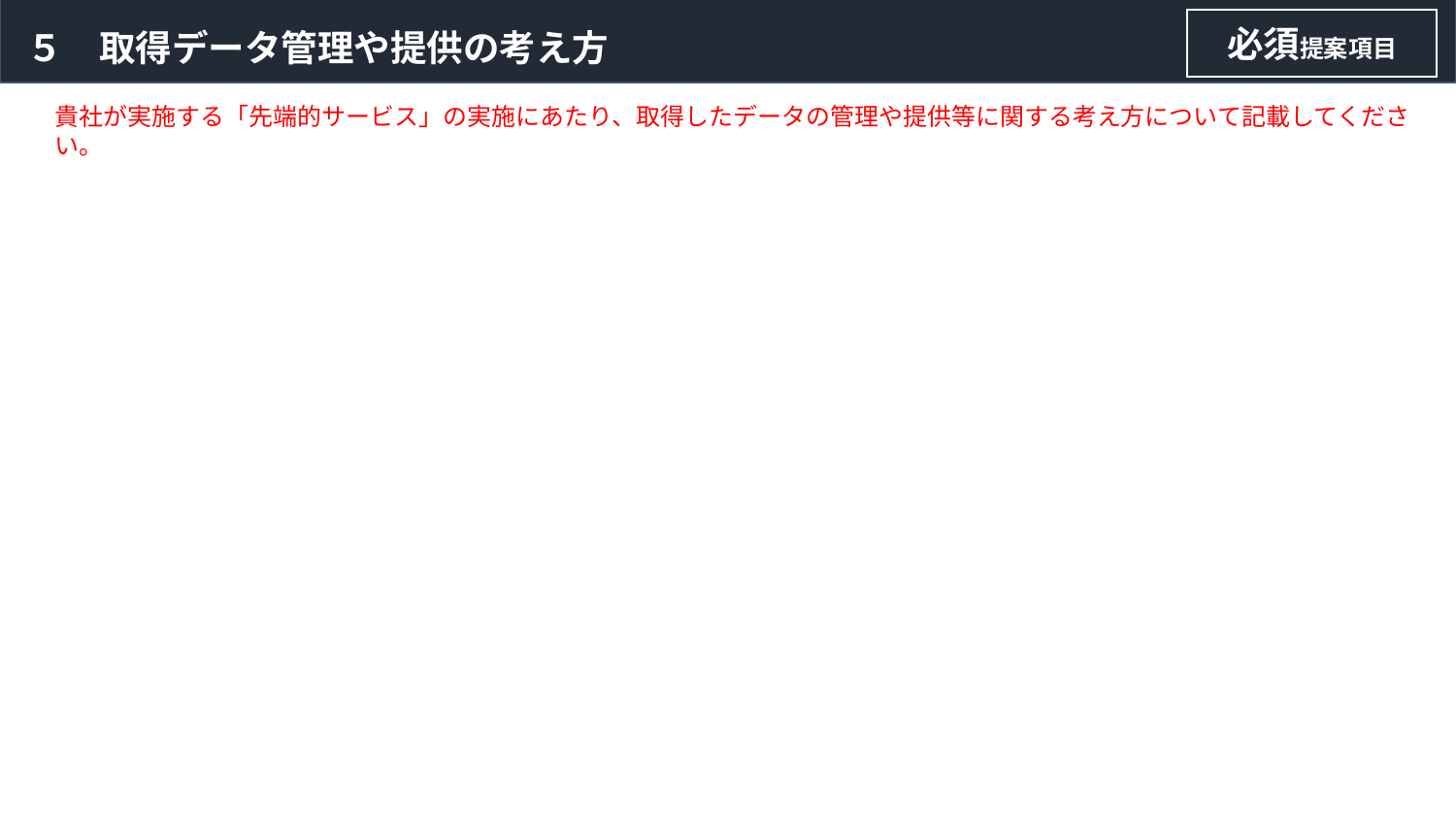

必須提案項目
５　取得データ管理や提供の考え方
貴社が実施する「先端的サービス」の実施にあたり、取得したデータの管理や提供等に関する考え方について記載してください。